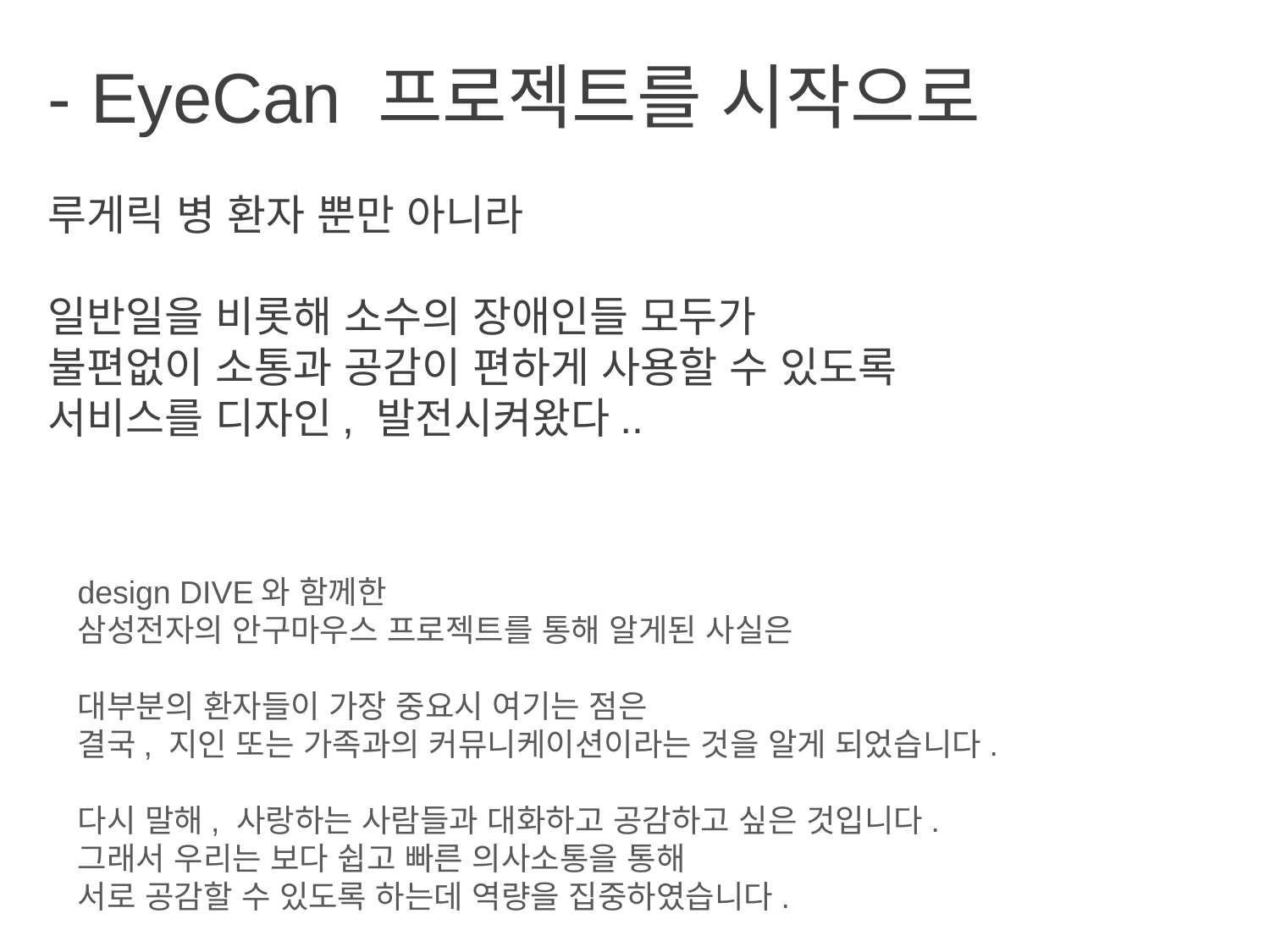

- EyeCan 프로젝트를 시작으로

루게릭 병 환자 뿐만 아니라

일반일을 비롯해 소수의 장애인들 모두가
불편없이 소통과 공감이 편하게 사용할 수 있도록
서비스를 디자인, 발전시켜왔다..

design DIVE와 함께한
삼성전자의 안구마우스 프로젝트를 통해 알게된 사실은

대부분의 환자들이 가장 중요시 여기는 점은
결국, 지인 또는 가족과의 커뮤니케이션이라는 것을 알게 되었습니다.

다시 말해, 사랑하는 사람들과 대화하고 공감하고 싶은 것입니다.
그래서 우리는 보다 쉽고 빠른 의사소통을 통해
서로 공감할 수 있도록 하는데 역량을 집중하였습니다.